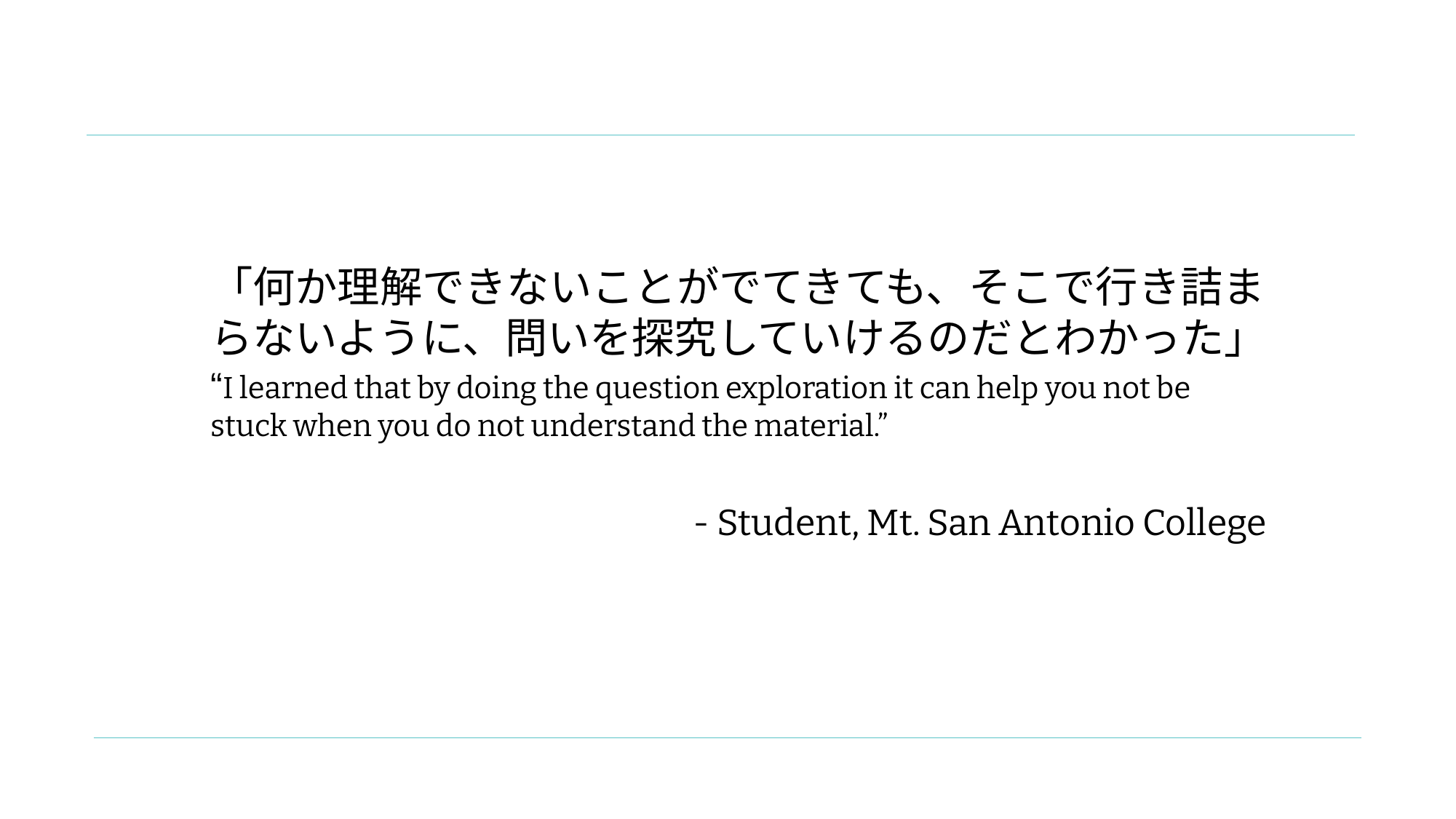

「何か理解できないことがでてきても、そこで行き詰まらないように、問いを探究していけるのだとわかった」
“I learned that by doing the question exploration it can help you not be stuck when you do not understand the material.”

				- Student, Mt. San Antonio College